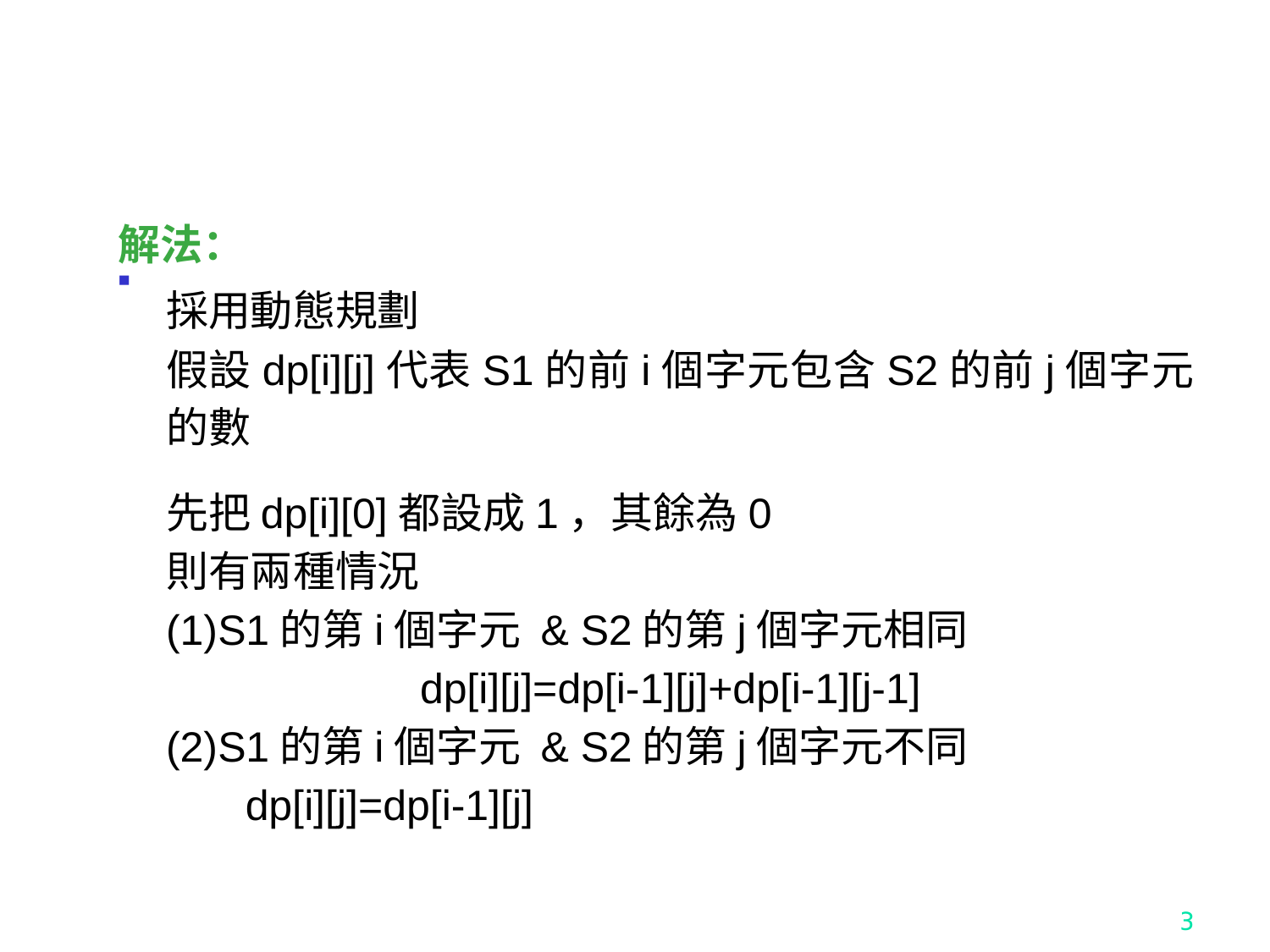

解法：

採用動態規劃
假設dp[i][j]代表S1的前i個字元包含S2的前j個字元的數

先把dp[i][0]都設成1，其餘為0
則有兩種情況
(1)S1的第i個字元 & S2的第j個字元相同
		dp[i][j]=dp[i-1][j]+dp[i-1][j-1]
(2)S1的第i個字元 & S2的第j個字元不同
dp[i][j]=dp[i-1][j]

3